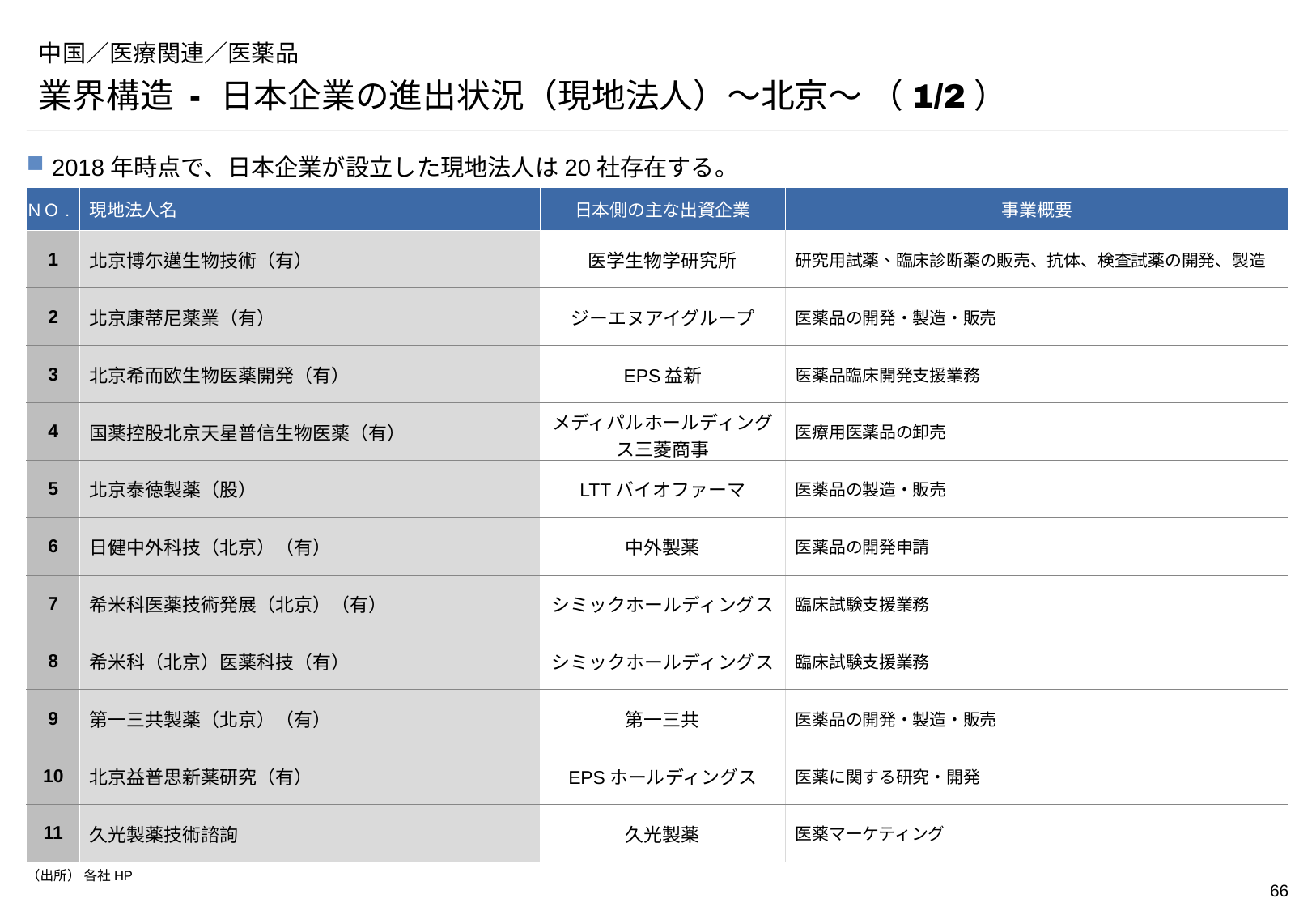

# 中国／医療関連／医薬品
業界構造 - 日本企業の進出状況（現地法人）～北京～ （1/2）
2018年時点で、日本企業が設立した現地法人は20社存在する。
| ＮＯ. | 現地法人名 | 日本側の主な出資企業 | 事業概要 |
| --- | --- | --- | --- |
| 1 | 北京博尓邁生物技術（有） | 医学生物学研究所 | 研究用試薬、臨床診断薬の販売、抗体、検査試薬の開発、製造 |
| 2 | 北京康蒂尼薬業（有） | ジーエヌアイグループ | 医薬品の開発・製造・販売 |
| 3 | 北京希而欧生物医薬開発（有） | EPS益新 | 医薬品臨床開発支援業務 |
| 4 | 国薬控股北京天星普信生物医薬（有） | メディパルホールディングス三菱商事 | 医療用医薬品の卸売 |
| 5 | 北京泰徳製薬（股） | LTTバイオファーマ | 医薬品の製造・販売 |
| 6 | 日健中外科技（北京）（有） | 中外製薬 | 医薬品の開発申請 |
| 7 | 希米科医薬技術発展（北京）（有） | シミックホールディングス | 臨床試験支援業務 |
| 8 | 希米科（北京）医薬科技（有） | シミックホールディングス | 臨床試験支援業務 |
| 9 | 第一三共製薬（北京）（有） | 第一三共 | 医薬品の開発・製造・販売 |
| 10 | 北京益普思新薬研究（有） | EPSホールディングス | 医薬に関する研究・開発 |
| 11 | 久光製薬技術諮詢 | 久光製薬 | 医薬マーケティング |
（出所） 各社HP